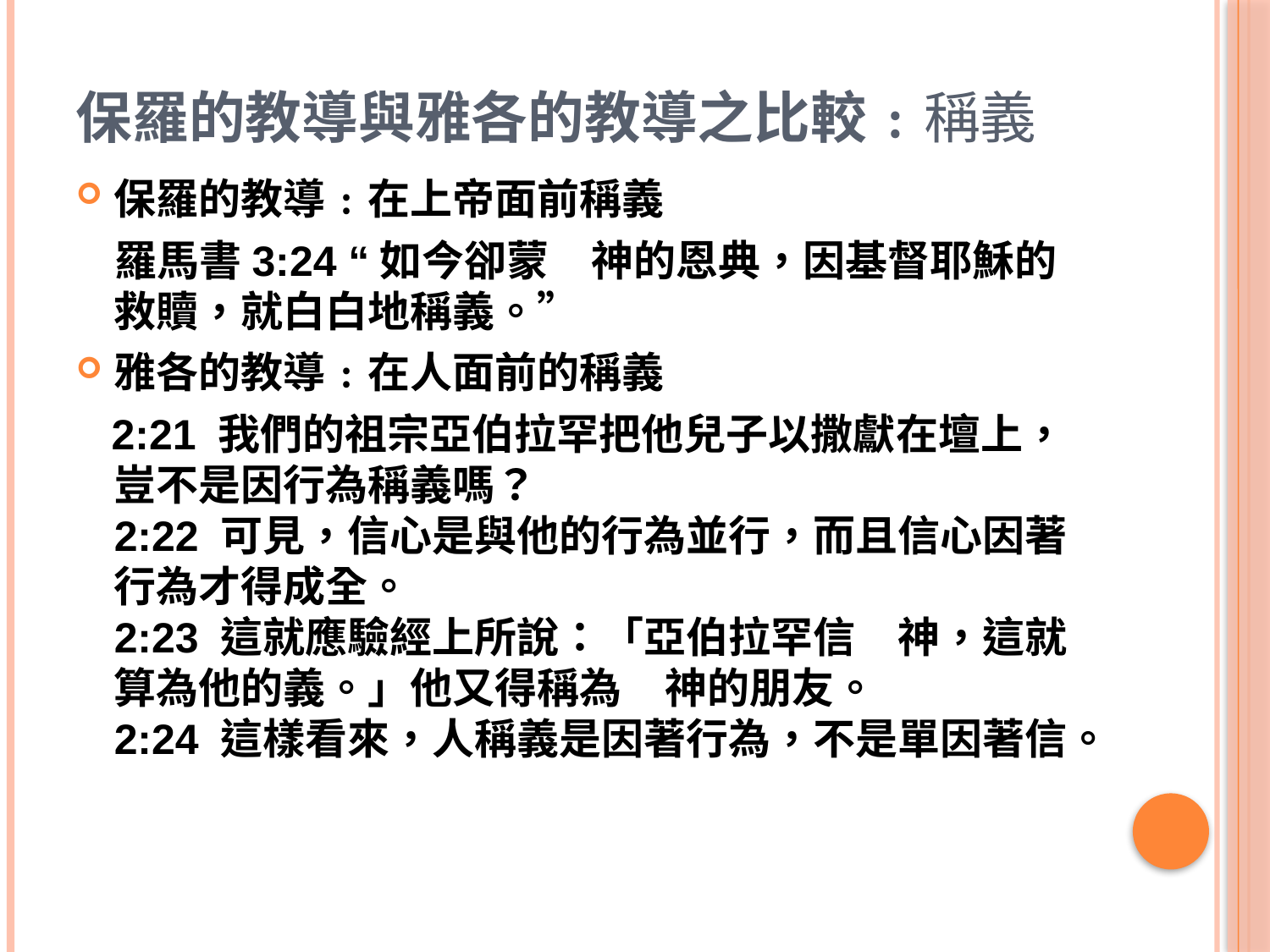

# 保羅的教導與雅各的教導之比較﹕稱義
保羅的教導﹕在上帝面前稱義
   羅馬書3:24 “如今卻蒙　神的恩典，因基督耶穌的救贖，就白白地稱義。”
雅各的教導﹕在人面前的稱義
   2:21 我們的祖宗亞伯拉罕把他兒子以撒獻在壇上，豈不是因行為稱義嗎？
2:22 可見，信心是與他的行為並行，而且信心因著行為才得成全。
2:23 這就應驗經上所說：「亞伯拉罕信　神，這就算為他的義。」他又得稱為　神的朋友。
2:24 這樣看來，人稱義是因著行為，不是單因著信。